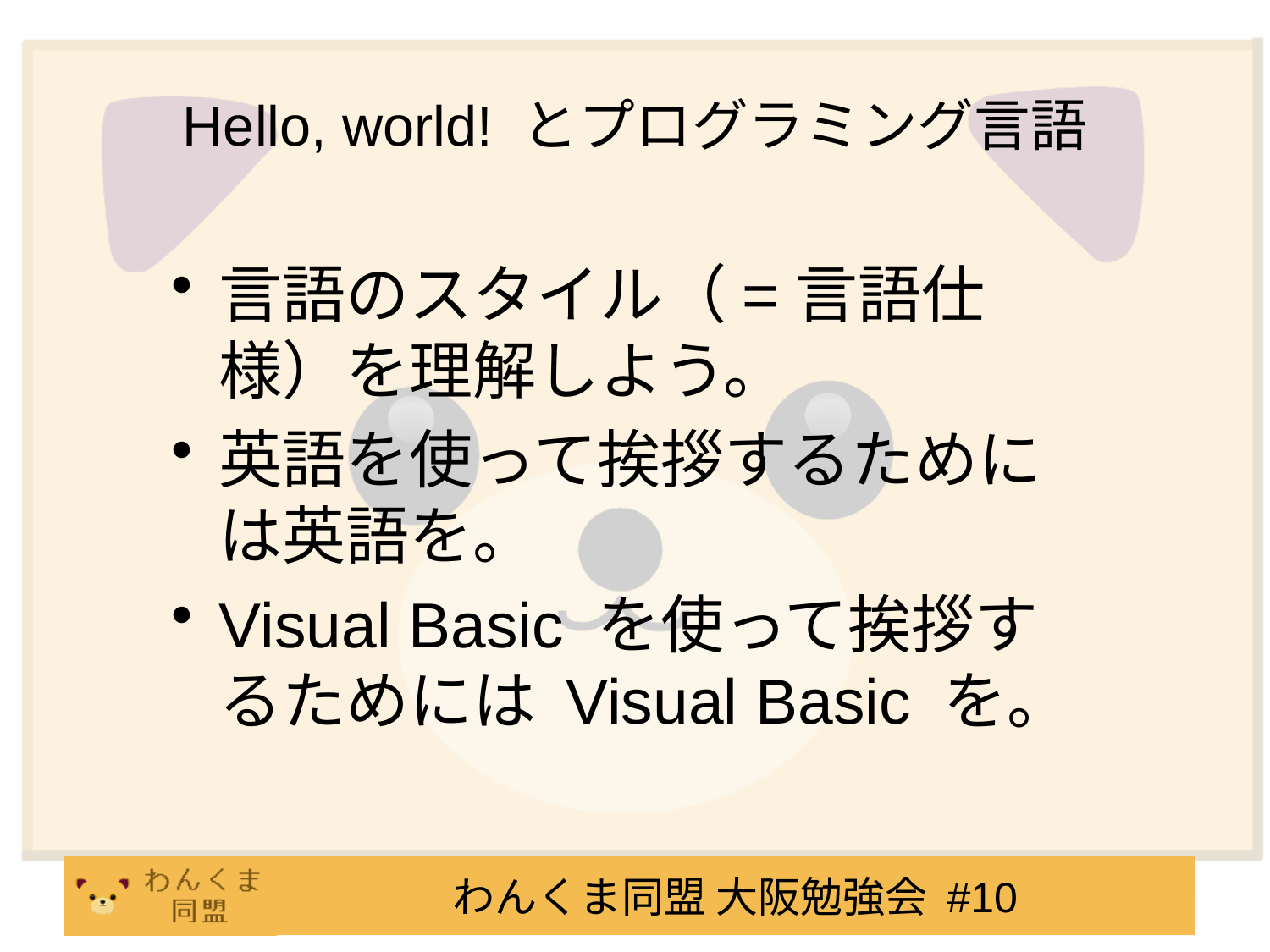

# Hello, world! とプログラミング言語
言語のスタイル（=言語仕様）を理解しよう。
英語を使って挨拶するためには英語を。
Visual Basic を使って挨拶するためには Visual Basic を。